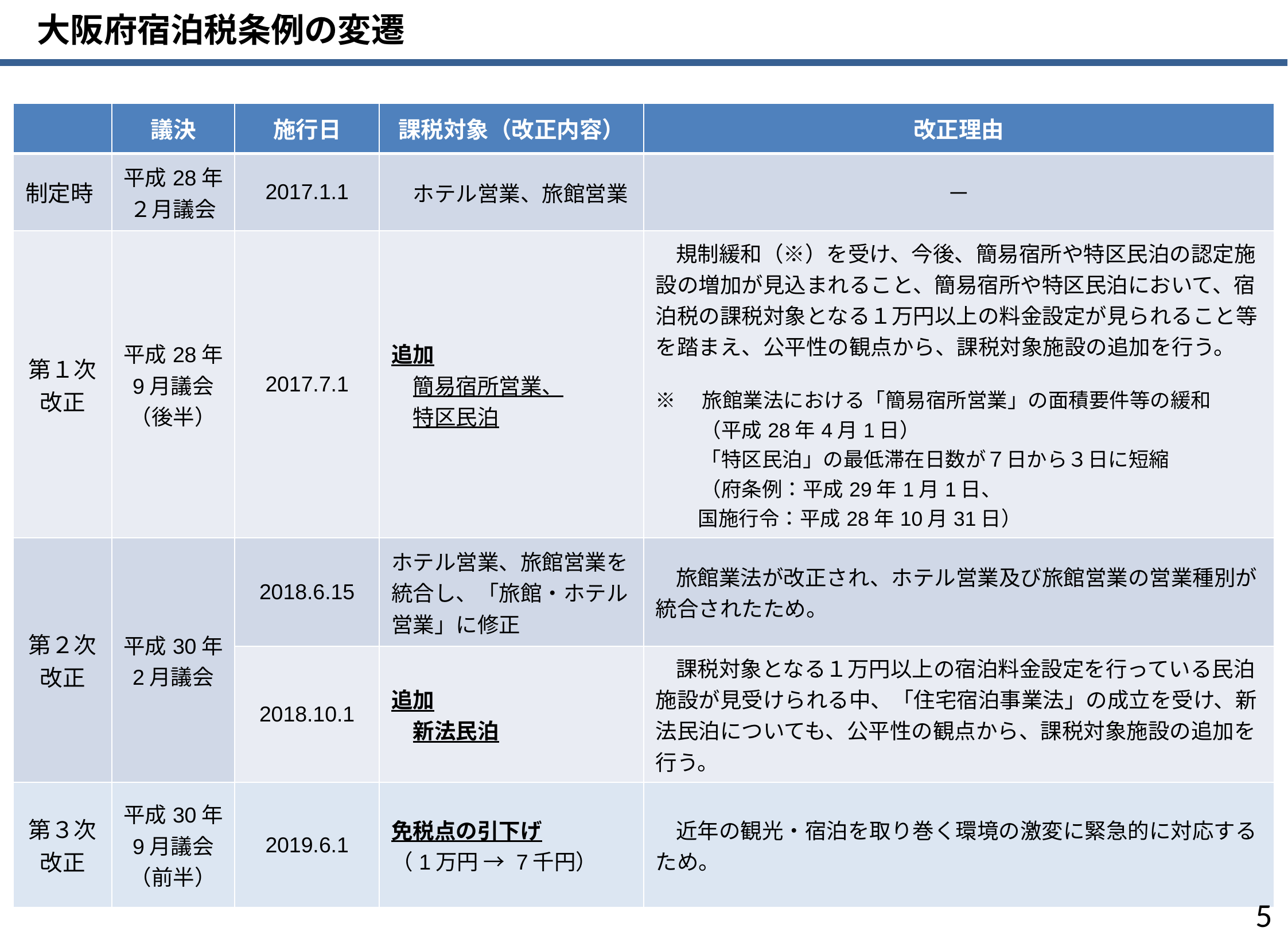

大阪府宿泊税条例の変遷
|  | 議決 | 施行日 | 課税対象（改正内容） | 改正理由 |
| --- | --- | --- | --- | --- |
| 制定時 | 平成28年 ２月議会 | 2017.1.1 | ホテル営業、旅館営業 | － |
| 第１次改正 | 平成28年 9月議会 （後半） | 2017.7.1 | 追加 　簡易宿所営業、 　特区民泊 | 規制緩和（※）を受け、今後、簡易宿所や特区民泊の認定施設の増加が見込まれること、簡易宿所や特区民泊において、宿泊税の課税対象となる１万円以上の料金設定が見られること等を踏まえ、公平性の観点から、課税対象施設の追加を行う。 ※　旅館業法における「簡易宿所営業」の面積要件等の緩和　 　　 （平成28年4月1日）　 　　 「特区民泊」の最低滞在日数が７日から３日に短縮 　　 （府条例：平成29年1月1日、 国施行令：平成28年10月31日） |
| 第２次改正 | 平成30年 2月議会 | 2018.6.15 | ホテル営業、旅館営業を統合し、「旅館・ホテル営業」に修正 | 旅館業法が改正され、ホテル営業及び旅館営業の営業種別が統合されたため。 |
|  |  | 2018.10.1 | 追加 　新法民泊 | 課税対象となる１万円以上の宿泊料金設定を行っている民泊施設が見受けられる中、「住宅宿泊事業法」の成立を受け、新法民泊についても、公平性の観点から、課税対象施設の追加を行う。 |
| 第３次 改正 | 平成30年 9月議会 （前半） | 2019.6.1 | 免税点の引下げ （1万円 → 7千円） | 近年の観光・宿泊を取り巻く環境の激変に緊急的に対応するため。 |
5